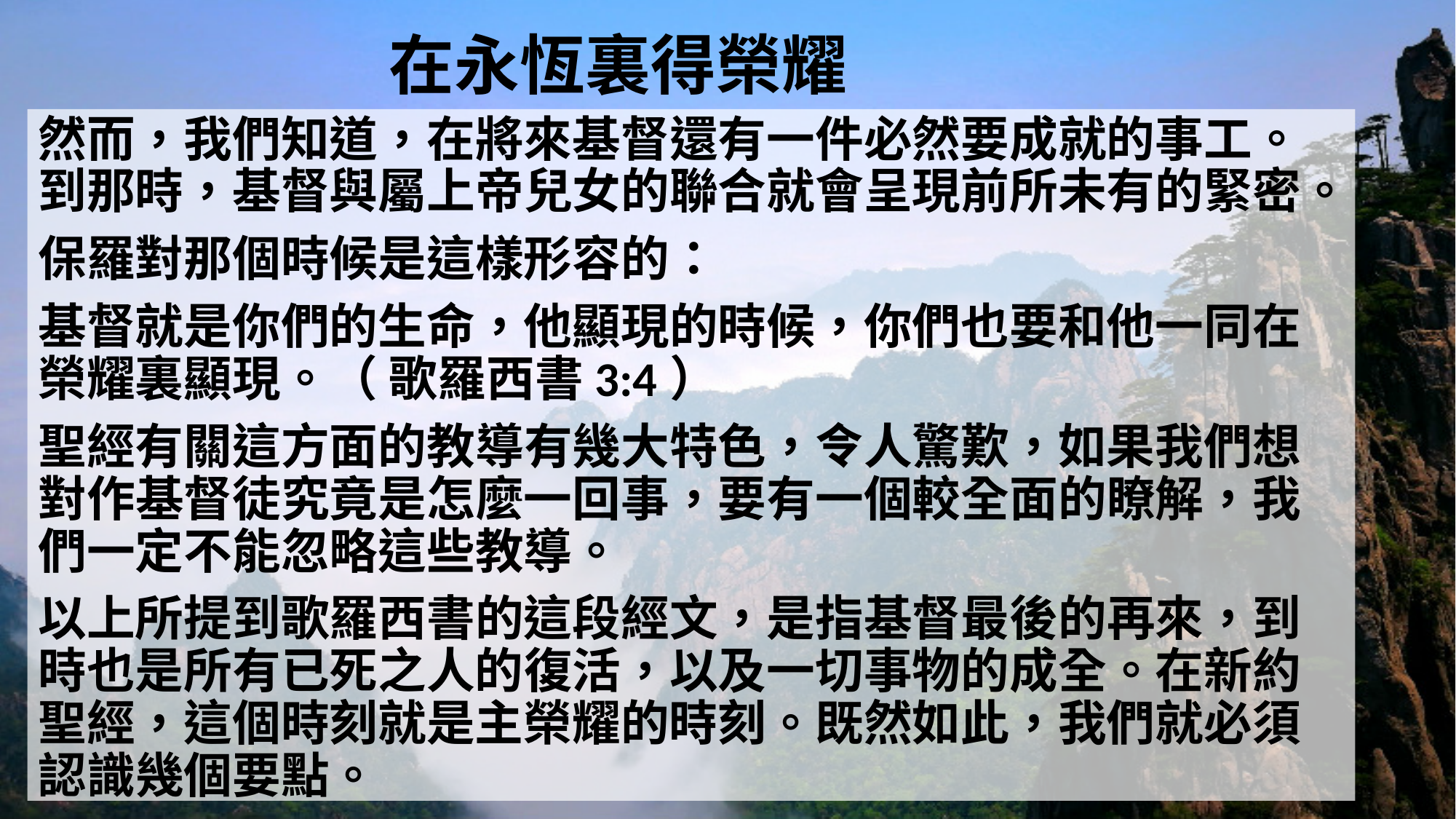

# 在永恆裏得榮耀
然而，我們知道，在將來基督還有一件必然要成就的事工。到那時，基督與屬上帝兒女的聯合就會呈現前所未有的緊密。
保羅對那個時候是這樣形容的：
基督就是你們的生命，他顯現的時候，你們也要和他一同在榮耀裏顯現。（ 歌羅西書3:4）
聖經有關這方面的教導有幾大特色，令人驚歎，如果我們想對作基督徒究竟是怎麼一回事，要有一個較全面的瞭解，我們一定不能忽略這些教導。
以上所提到歌羅西書的這段經文，是指基督最後的再來，到時也是所有已死之人的復活，以及一切事物的成全。在新約聖經，這個時刻就是主榮耀的時刻。既然如此，我們就必須認識幾個要點。